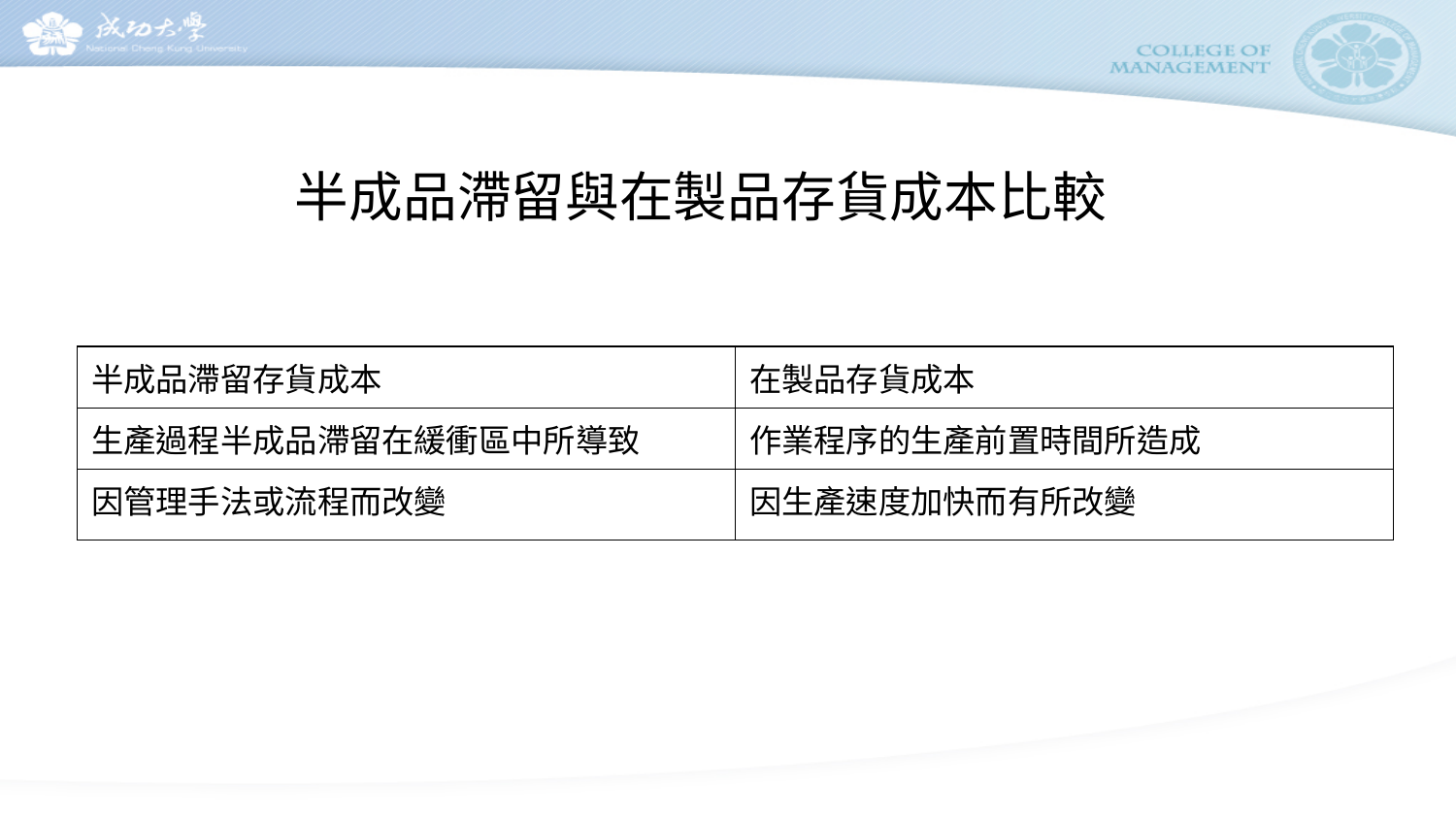

# 半成品滯留與在製品存貨成本比較
| 半成品滯留存貨成本 | 在製品存貨成本 |
| --- | --- |
| 生產過程半成品滯留在緩衝區中所導致 | 作業程序的生產前置時間所造成 |
| 因管理手法或流程而改變 | 因生產速度加快而有所改變 |
14